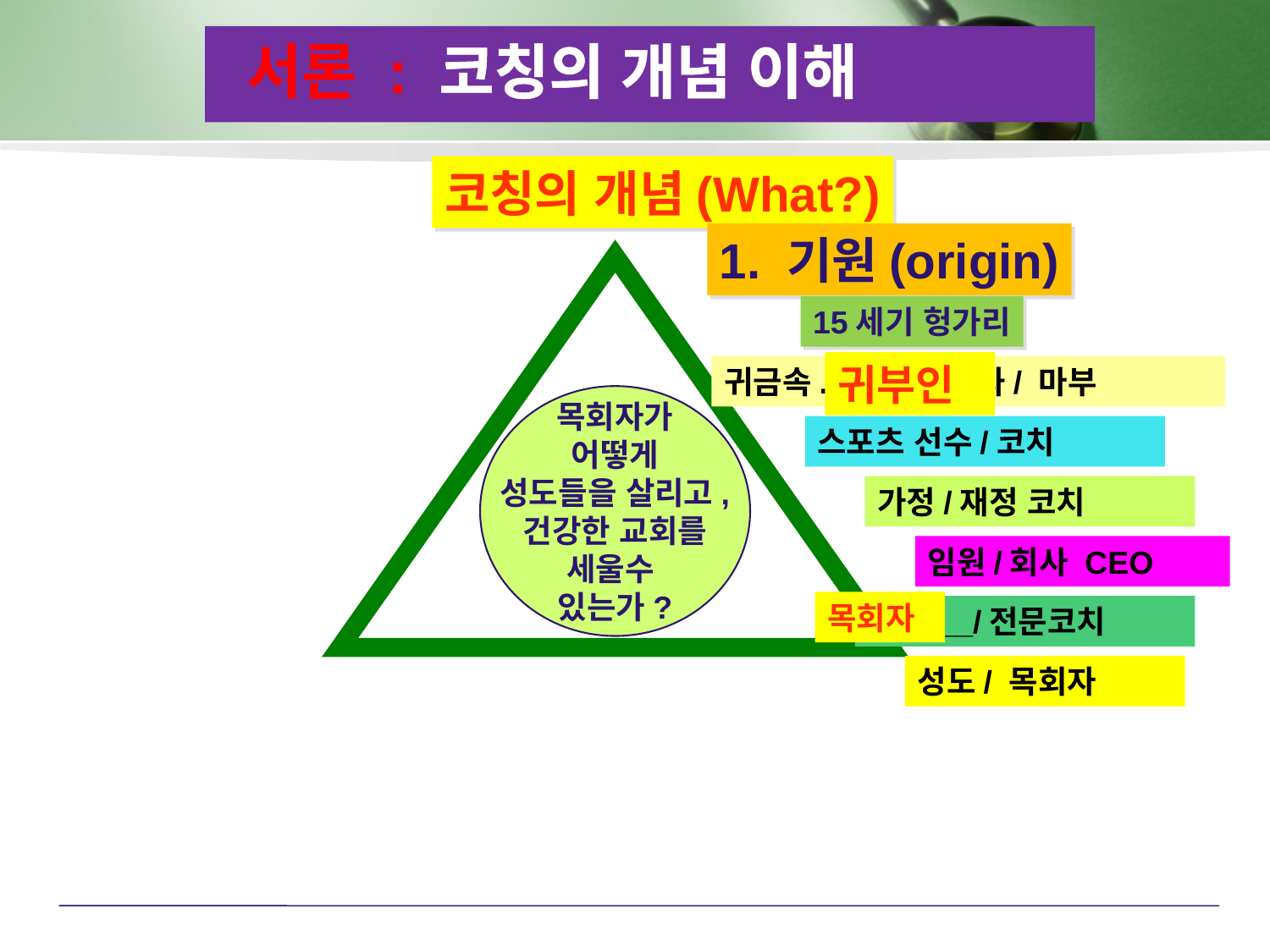

서론 : 코칭의 개념 이해
코칭의 개념(What?)
1. 기원(origin)

15세기 헝가리
귀부인
귀금속._______  과/ 마부

목회자가
어떻게
성도들을 살리고,
건강한 교회를
세울수
있는가?

스포츠 선수/코치
가정/재정 코치
임원/회사 CEO
목회자
______/전문코치
성도/ 목회자